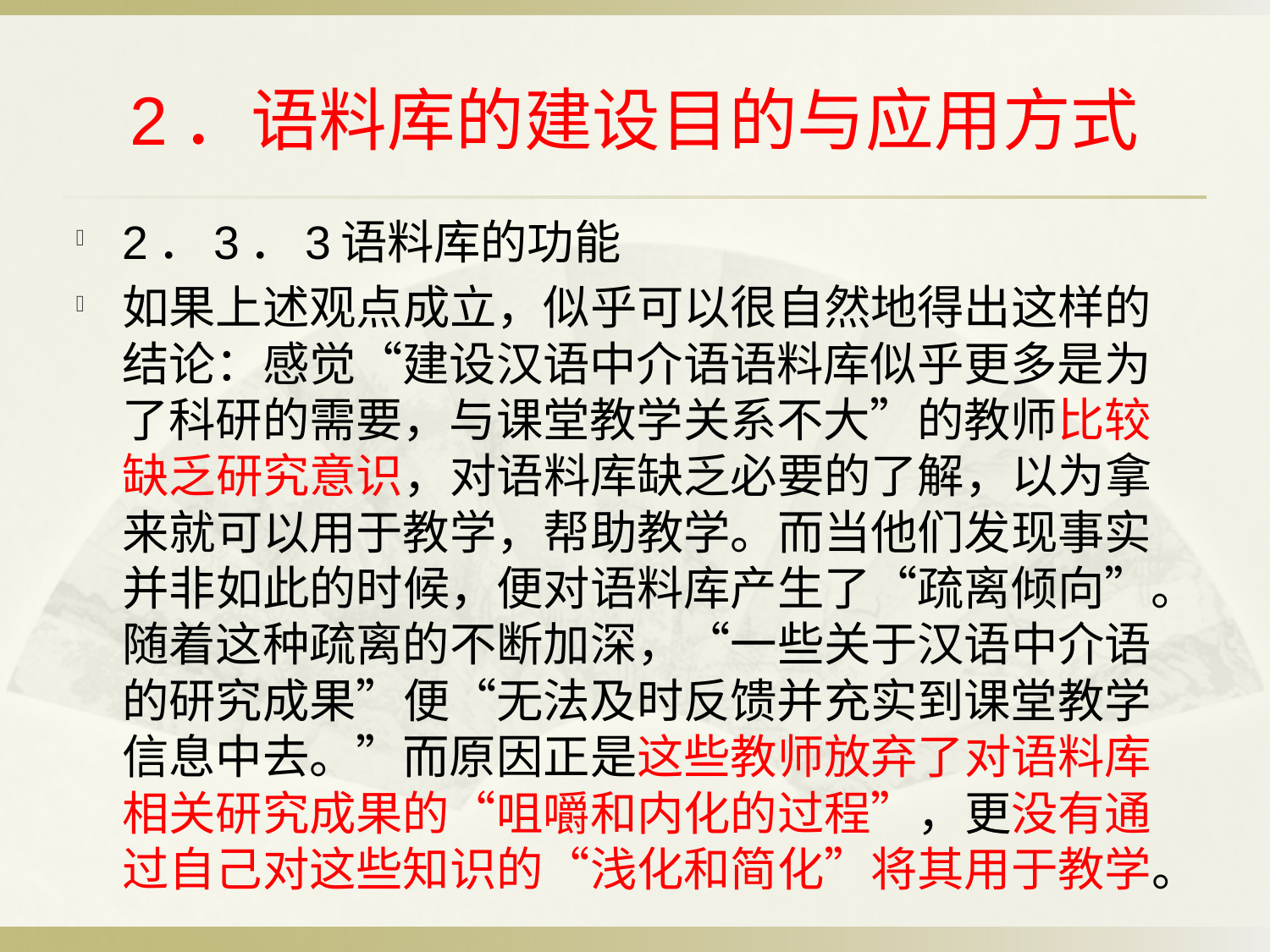

# 2．语料库的建设目的与应用方式
2．3．3语料库的功能
如果上述观点成立，似乎可以很自然地得出这样的结论：感觉“建设汉语中介语语料库似乎更多是为了科研的需要，与课堂教学关系不大”的教师比较缺乏研究意识，对语料库缺乏必要的了解，以为拿来就可以用于教学，帮助教学。而当他们发现事实并非如此的时候，便对语料库产生了“疏离倾向”。随着这种疏离的不断加深，“一些关于汉语中介语的研究成果”便“无法及时反馈并充实到课堂教学信息中去。”而原因正是这些教师放弃了对语料库相关研究成果的“咀嚼和内化的过程”，更没有通过自己对这些知识的“浅化和简化”将其用于教学。